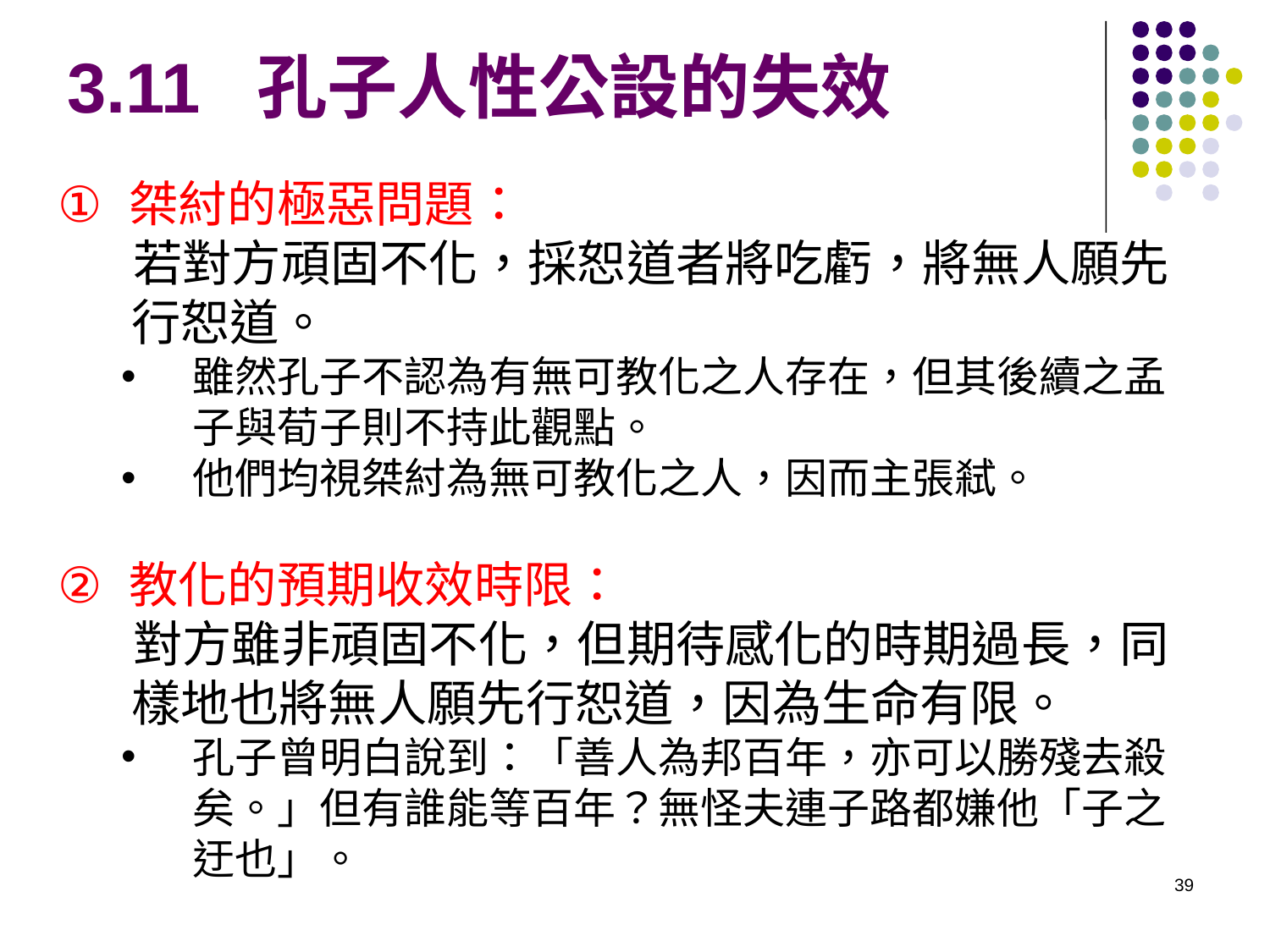

3.11  孔子人性公設的失效
桀紂的極惡問題：
若對方頑固不化，採恕道者將吃虧，將無人願先行恕道。
雖然孔子不認為有無可教化之人存在，但其後續之孟子與荀子則不持此觀點。
他們均視桀紂為無可教化之人，因而主張弒。

教化的預期收效時限：
對方雖非頑固不化，但期待感化的時期過長，同樣地也將無人願先行恕道，因為生命有限。
孔子曾明白說到：「善人為邦百年，亦可以勝殘去殺矣。」但有誰能等百年？無怪夫連子路都嫌他「子之迂也」。
39